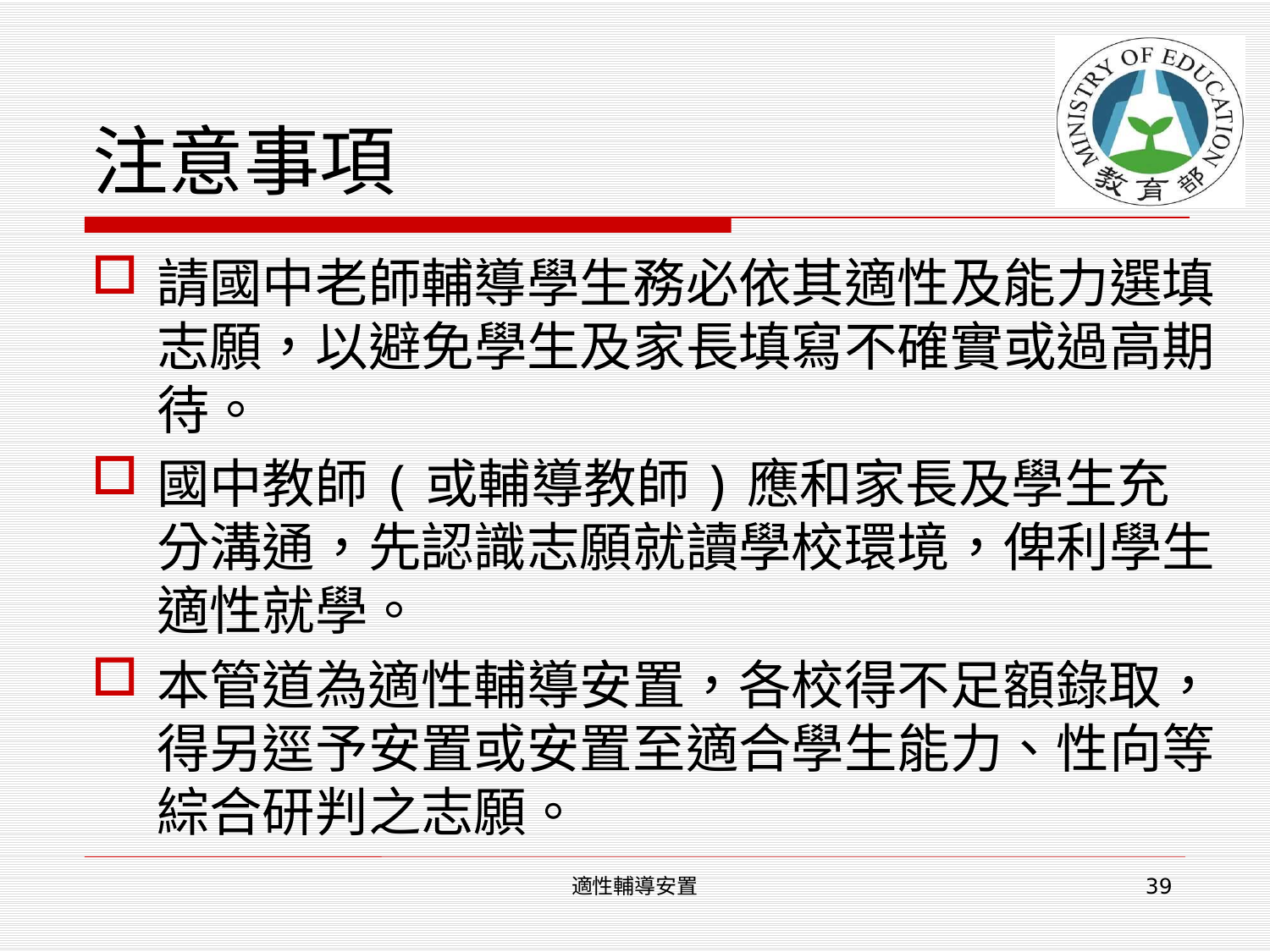

# 注意事項
請國中老師輔導學生務必依其適性及能力選填志願，以避免學生及家長填寫不確實或過高期待。
國中教師(或輔導教師)應和家長及學生充分溝通，先認識志願就讀學校環境，俾利學生適性就學。
本管道為適性輔導安置，各校得不足額錄取，得另逕予安置或安置至適合學生能力、性向等綜合研判之志願。
適性輔導安置
39